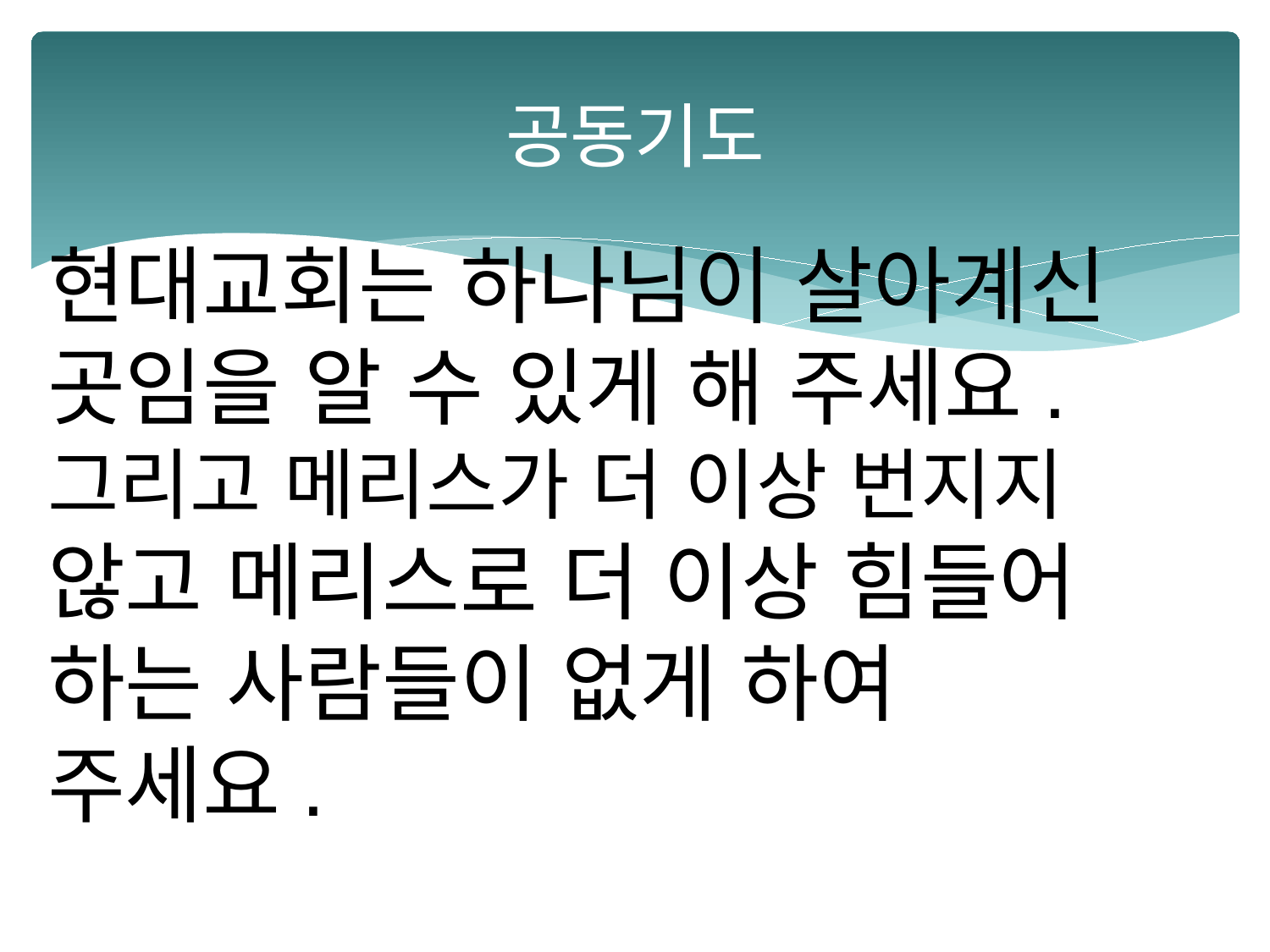

# 공동기도

현대교회는 하나님이 살아계신
곳임을 알 수 있게 해 주세요.
그리고 메리스가 더 이상 번지지
않고 메리스로 더 이상 힘들어
하는 사람들이 없게 하여
주세요.